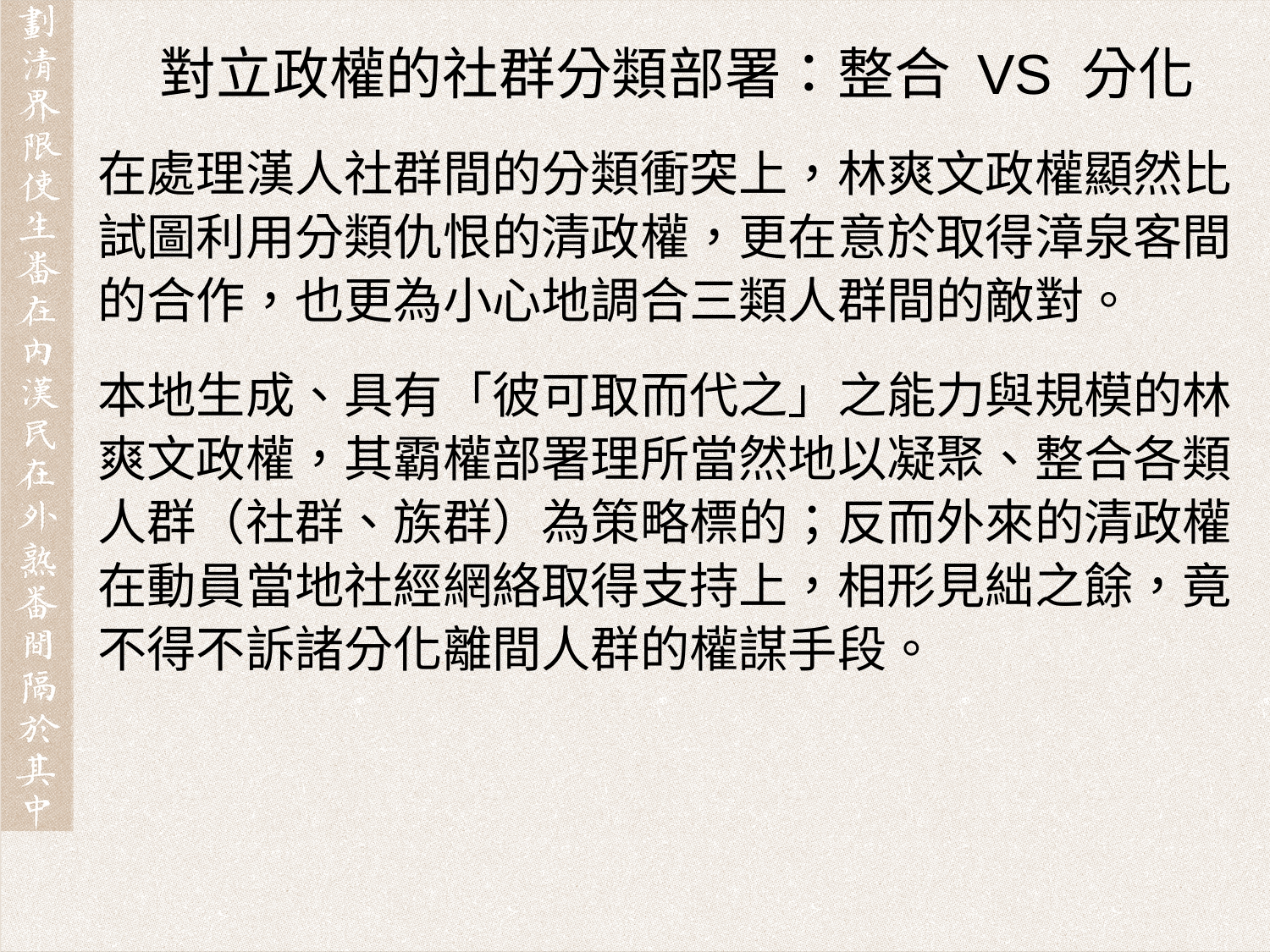

對立政權的社群分類部署：整合 VS 分化
在處理漢人社群間的分類衝突上，林爽文政權顯然比試圖利用分類仇恨的清政權，更在意於取得漳泉客間的合作，也更為小心地調合三類人群間的敵對。
本地生成、具有「彼可取而代之」之能力與規模的林爽文政權，其霸權部署理所當然地以凝聚、整合各類人群（社群、族群）為策略標的；反而外來的清政權在動員當地社經網絡取得支持上，相形見絀之餘，竟不得不訴諸分化離間人群的權謀手段。